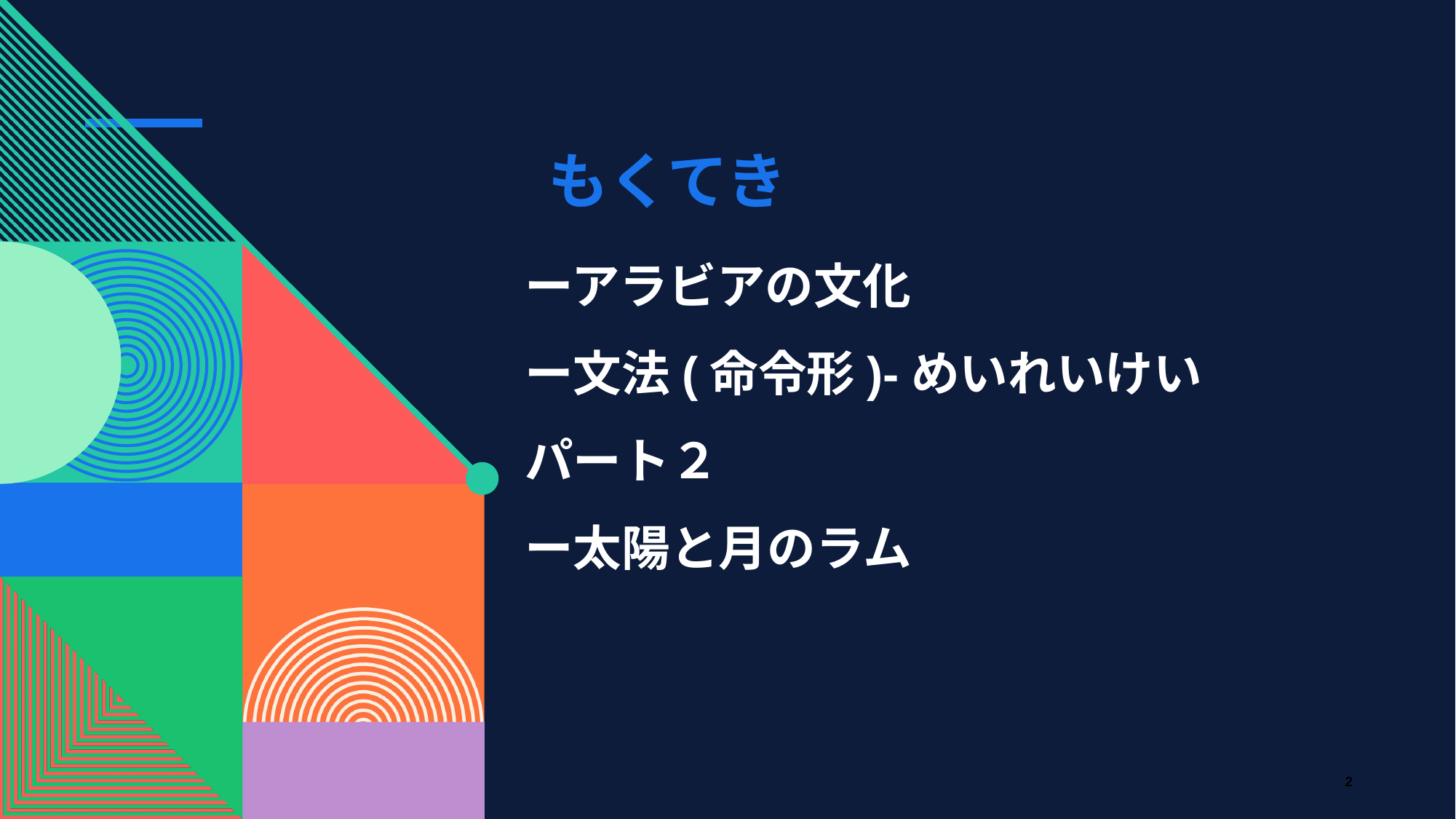

# もくてき
ーアラビアの文化
ー文法(命令形)-めいれいけいパート２
ー太陽と月のラム

2